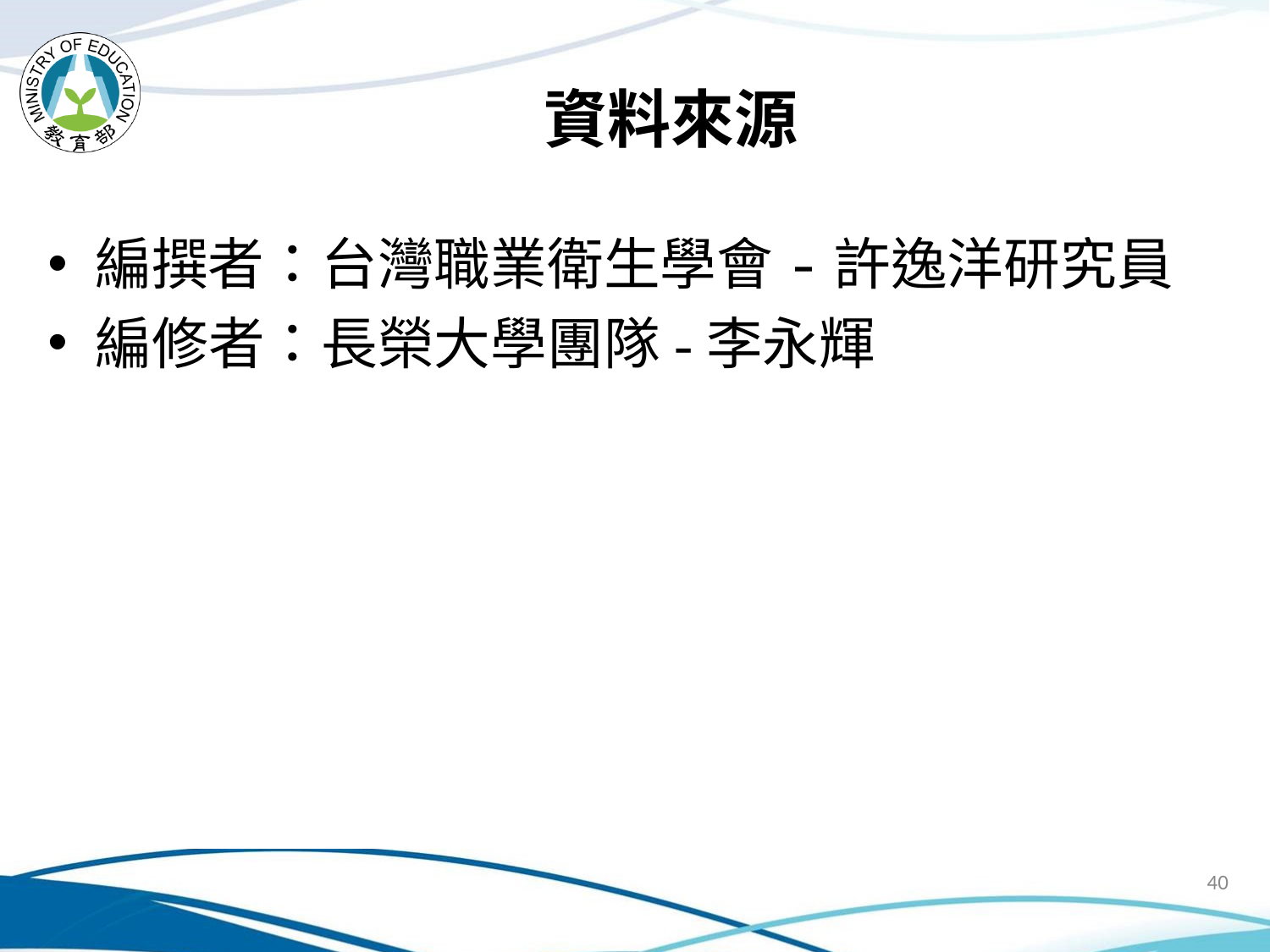

# 資料來源
編撰者：台灣職業衛生學會-許逸洋研究員
編修者：長榮大學團隊-李永輝

40